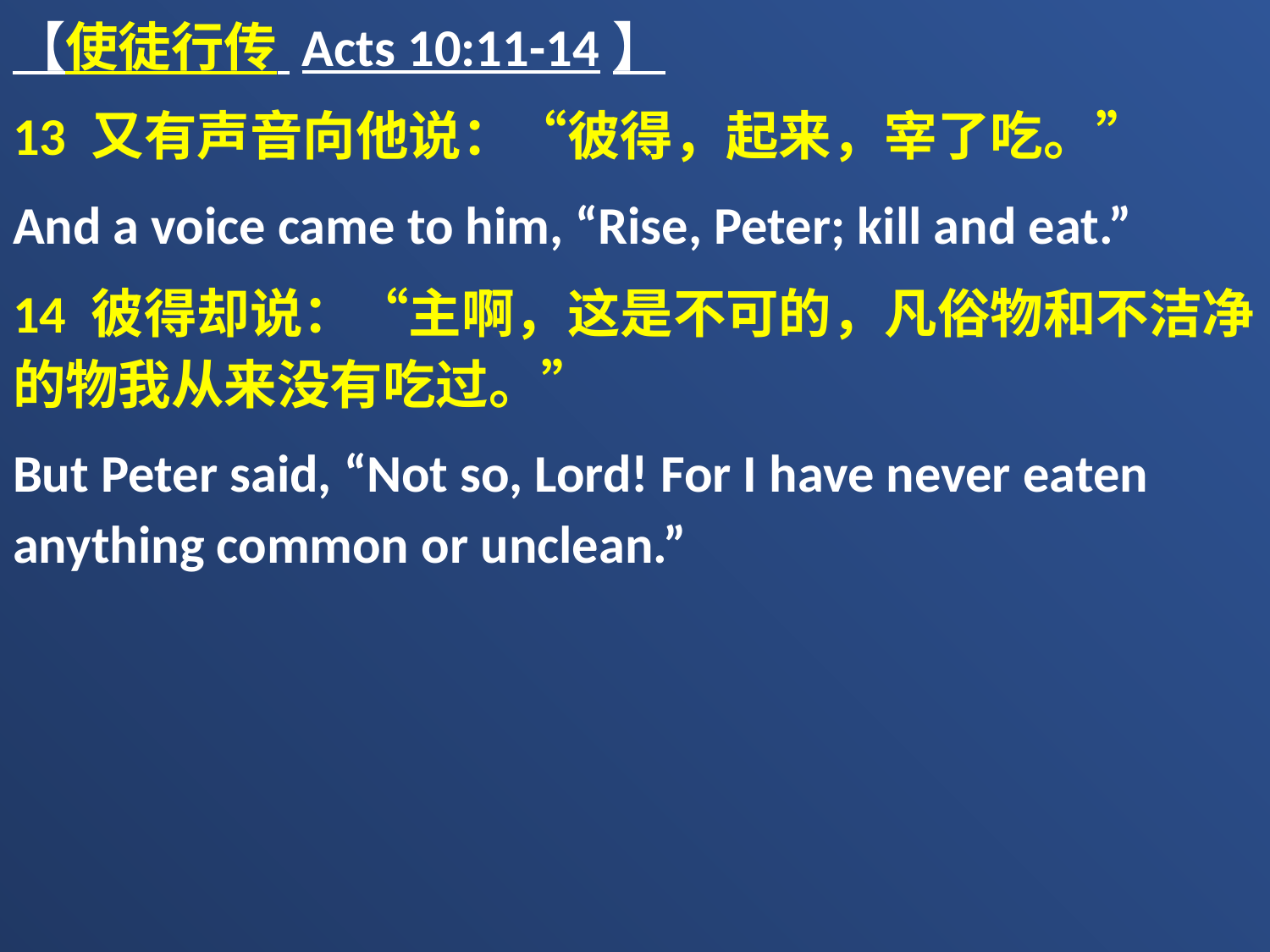

【使徒行传 Acts 10:11-14】
13 又有声音向他说：“彼得，起来，宰了吃。”
And a voice came to him, “Rise, Peter; kill and eat.”
14 彼得却说：“主啊，这是不可的，凡俗物和不洁净的物我从来没有吃过。”
But Peter said, “Not so, Lord! For I have never eaten anything common or unclean.”